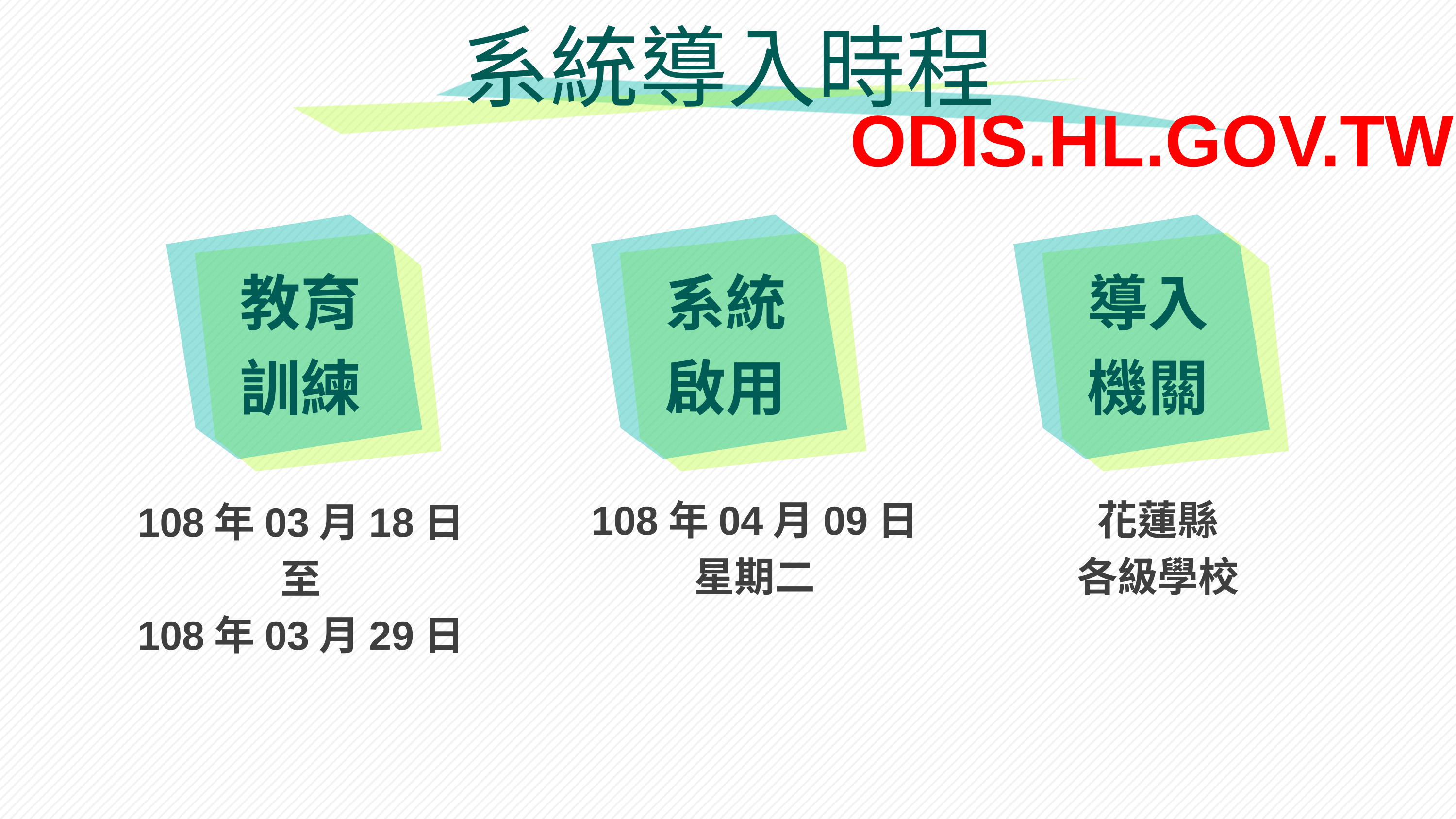

# 系統導入時程
ODIS.HL.GOV.TW
教育
訓練
系統
啟用
導入
機關
108年04月09日
星期二
花蓮縣
各級學校
108年03月18日
至
108年03月29日